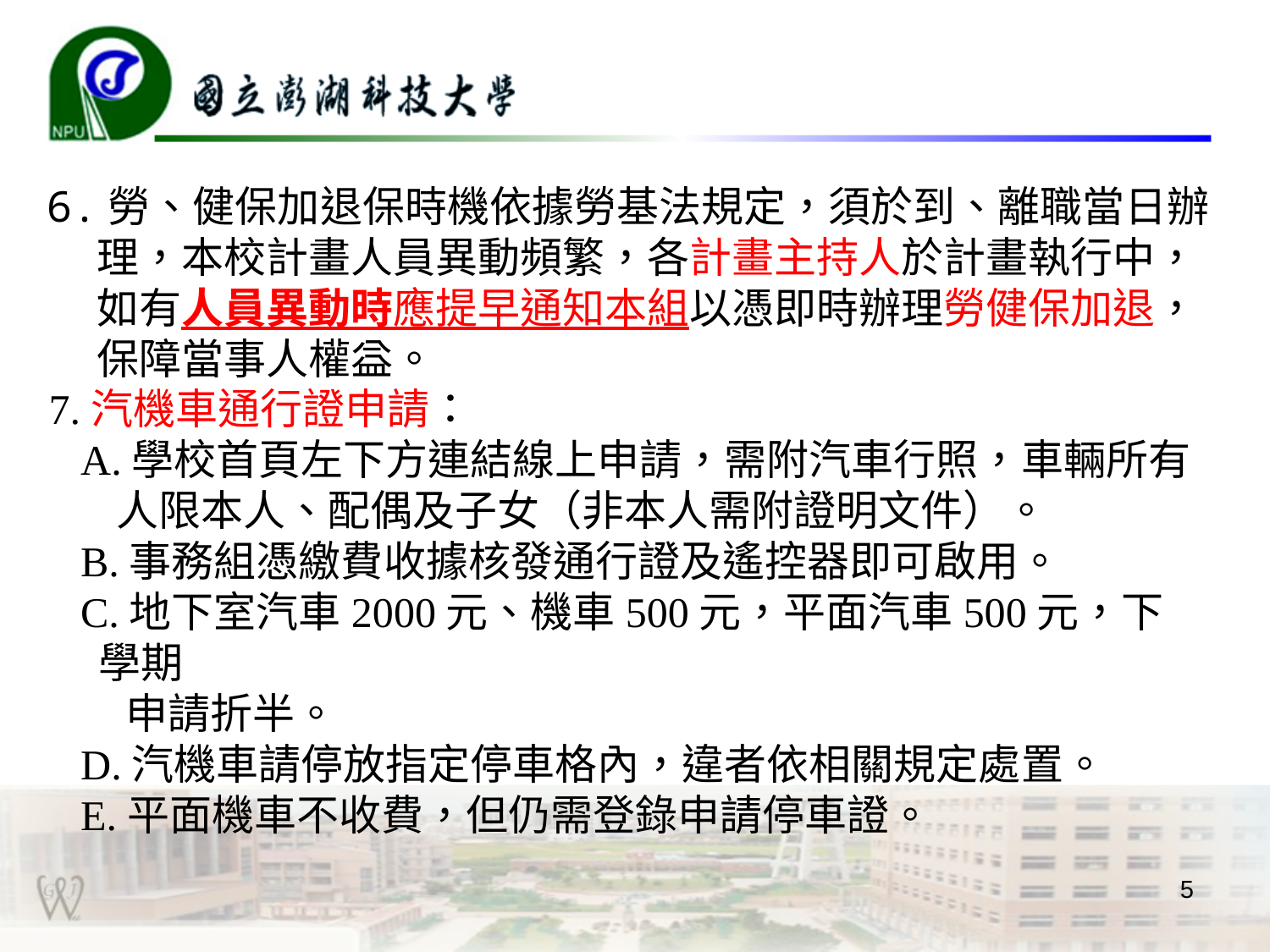

6.勞、健保加退保時機依據勞基法規定，須於到、離職當日辦理，本校計畫人員異動頻繁，各計畫主持人於計畫執行中，如有人員異動時應提早通知本組以憑即時辦理勞健保加退，保障當事人權益。
7.汽機車通行證申請：
   A.學校首頁左下方連結線上申請，需附汽車行照，車輛所有
      人限本人、配偶及子女（非本人需附證明文件）。
   B.事務組憑繳費收據核發通行證及遙控器即可啟用。
   C.地下室汽車2000元、機車500元，平面汽車500元，下學期
       申請折半。
   D.汽機車請停放指定停車格內，違者依相關規定處置。
   E.平面機車不收費，但仍需登錄申請停車證。
5